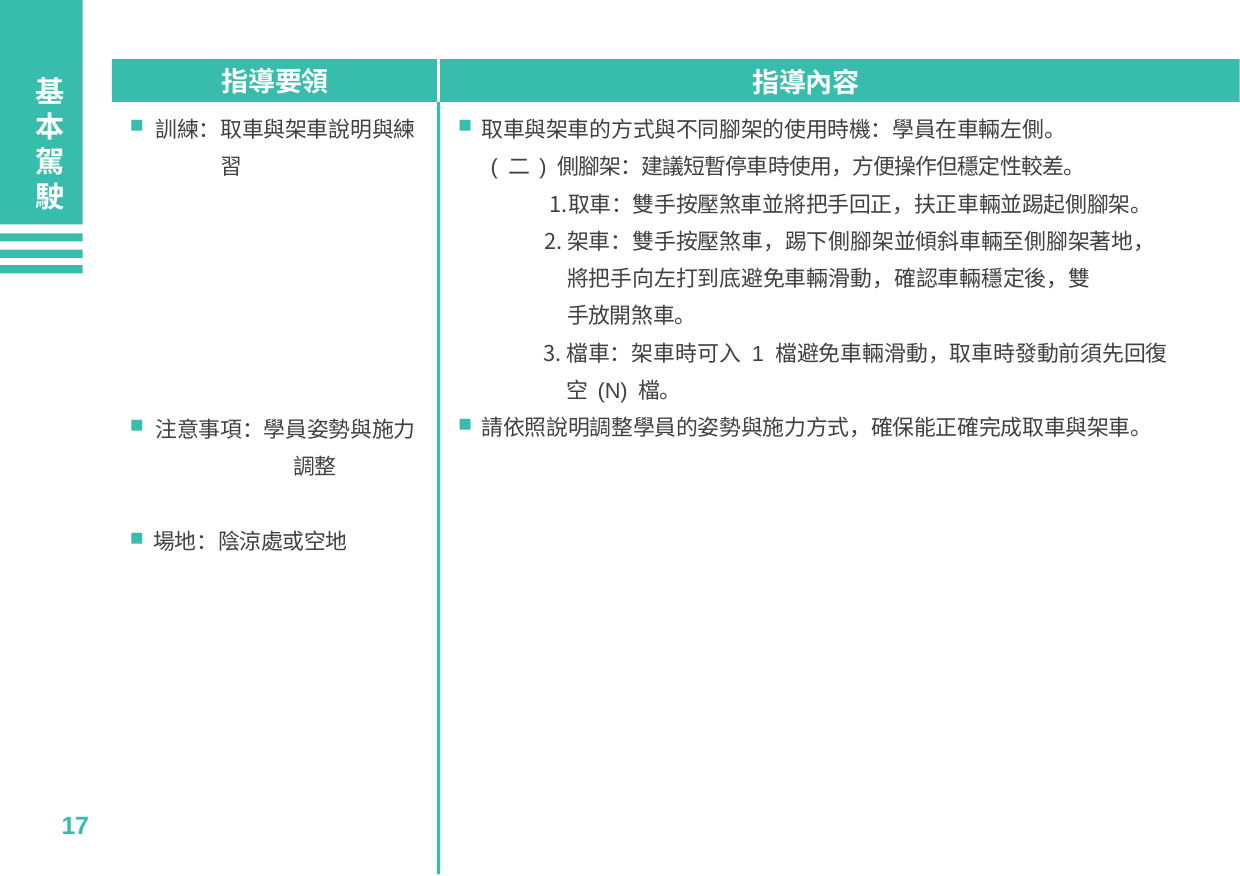

指導要領
指導內容
基本駕駛
訓練：取車與架車說明與練
習
取車與架車的方式與不同腳架的使用時機：學員在車輛左側。
( 二 ) 側腳架：建議短暫停車時使用，方便操作但穩定性較差。
取車：雙手按壓煞車並將把手回正，扶正車輛並踢起側腳架。
架車：雙手按壓煞車，踢下側腳架並傾斜車輛至側腳架著地，	將把手向左打到底避免車輛滑動，確認車輛穩定後，雙	手放開煞車。
檔車：架車時可入 1 檔避免車輛滑動，取車時發動前須先回復	空 (N) 檔。
請依照說明調整學員的姿勢與施力方式，確保能正確完成取車與架車。

注意事項：學員姿勢與施力	調整
場地：陰涼處或空地
17